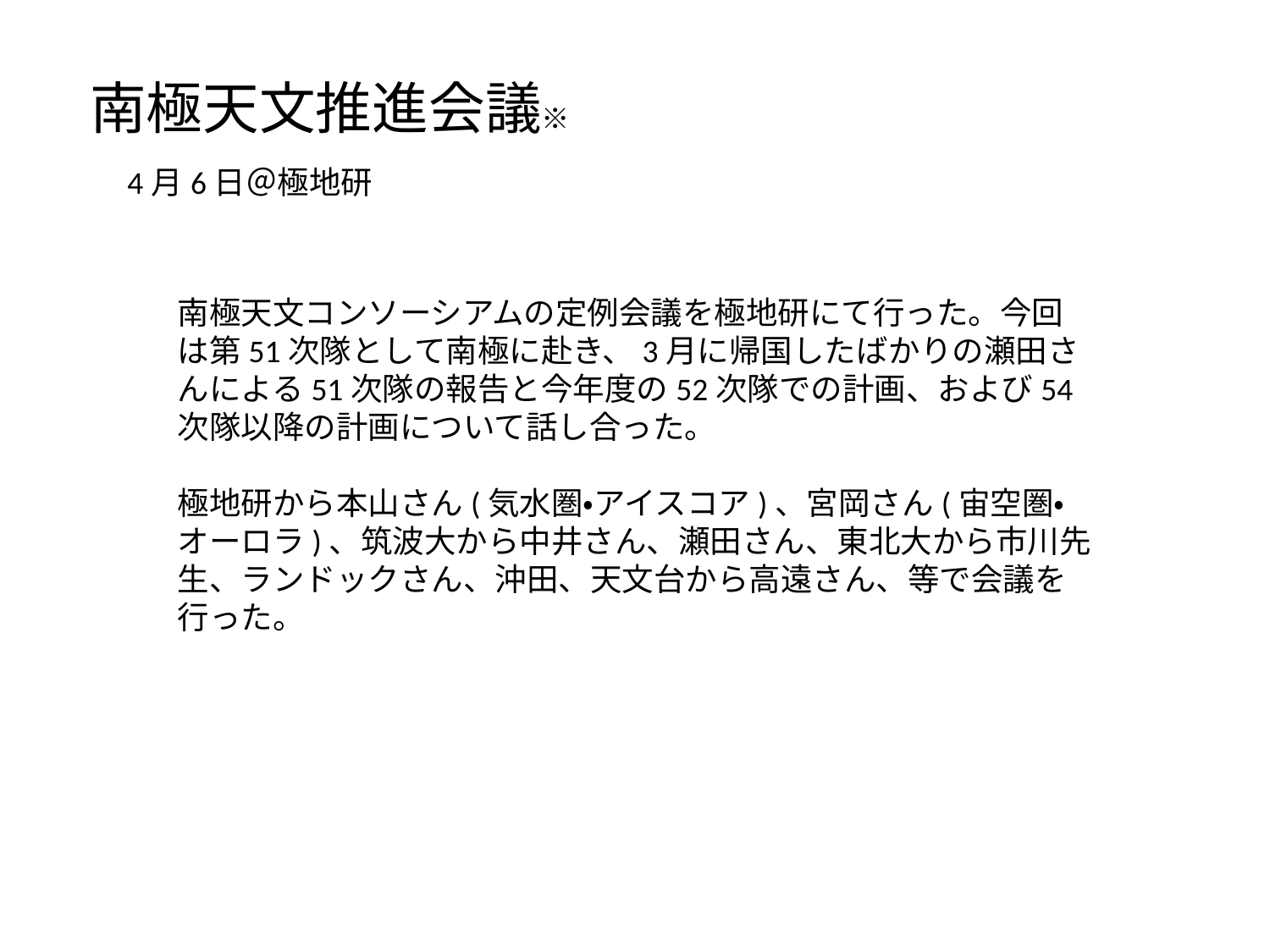

南極天文推進会議※
4月6日＠極地研
南極天文コンソーシアムの定例会議を極地研にて行った。今回は第51次隊として南極に赴き、3月に帰国したばかりの瀬田さんによる51次隊の報告と今年度の52次隊での計画、および54次隊以降の計画について話し合った。

極地研から本山さん(気水圏・アイスコア)、宮岡さん(宙空圏・オーロラ)、筑波大から中井さん、瀬田さん、東北大から市川先生、ランドックさん、沖田、天文台から高遠さん、等で会議を行った。